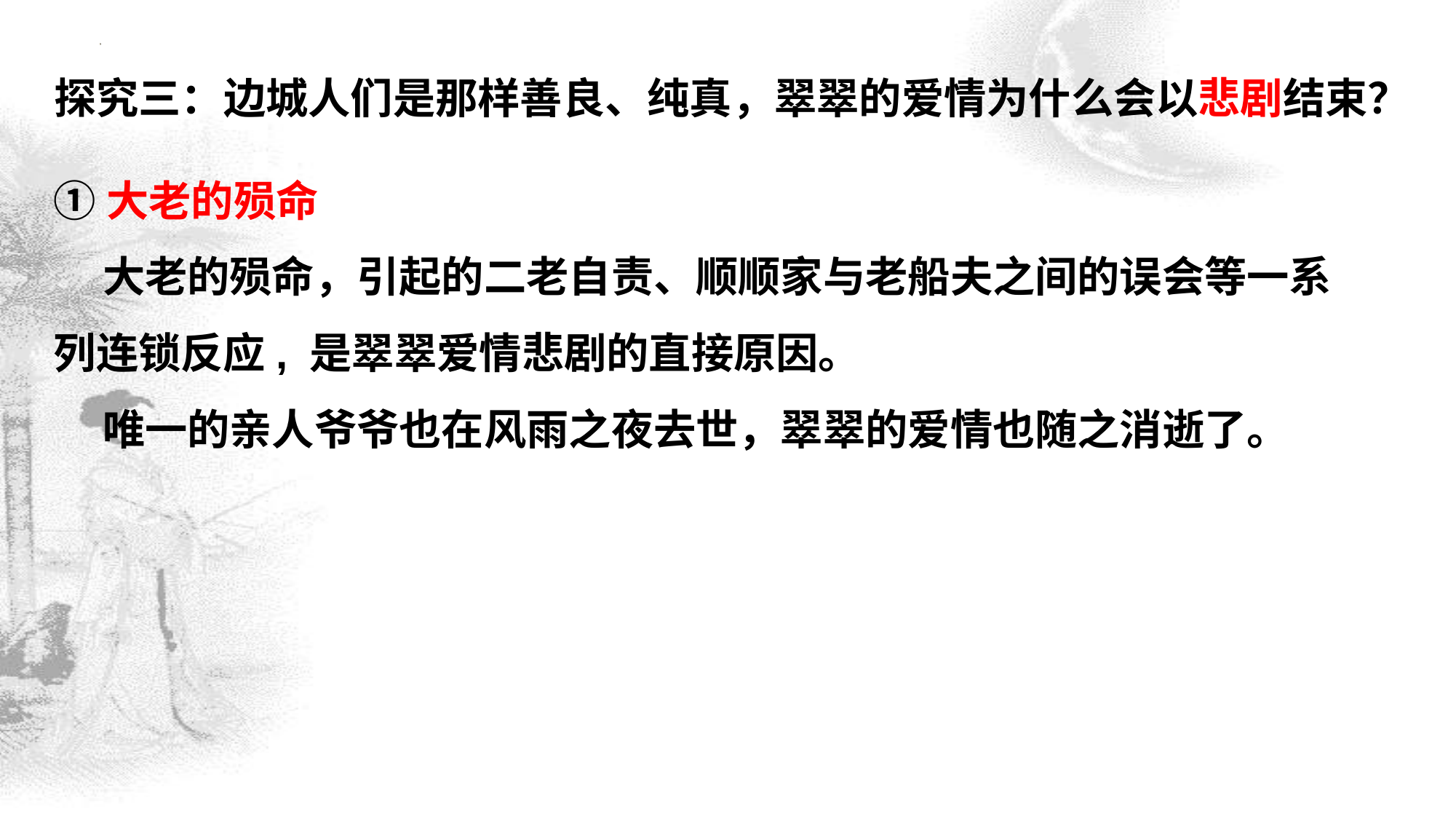

探究三：边城人们是那样善良、纯真，翠翠的爱情为什么会以悲剧结束？
①大老的殒命
    大老的殒命，引起的二老自责、顺顺家与老船夫之间的误会等一系列连锁反应, 是翠翠爱情悲剧的直接原因。
    唯一的亲人爷爷也在风雨之夜去世，翠翠的爱情也随之消逝了。